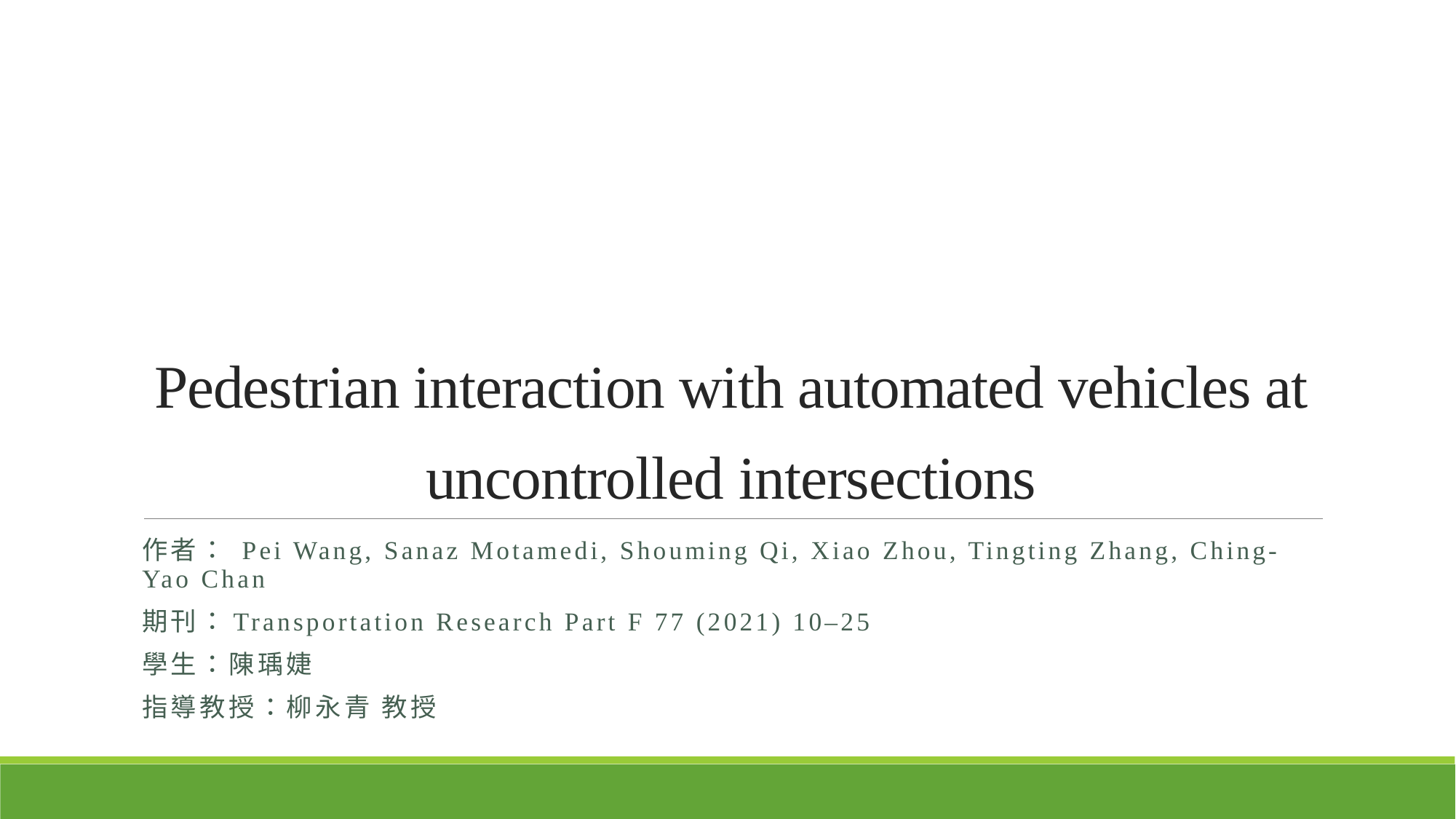

# Pedestrian interaction with automated vehicles at uncontrolled intersections
作者： Pei Wang, Sanaz Motamedi, Shouming Qi, Xiao Zhou, Tingting Zhang, Ching-Yao Chan
期刊：Transportation Research Part F 77 (2021) 10–25
學生：陳瑀婕
指導教授：柳永青 教授